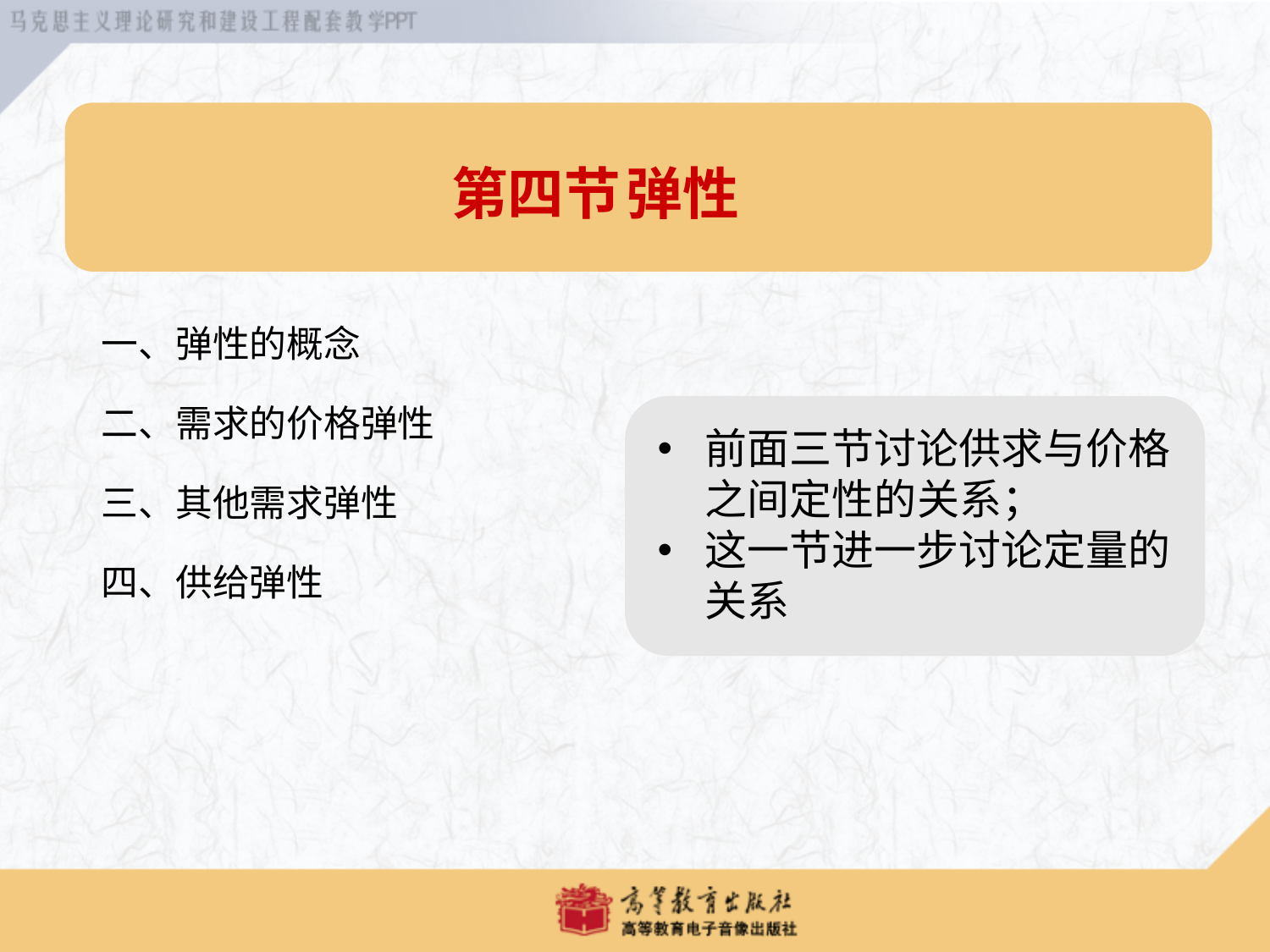

一、弹性的概念
二、需求的价格弹性
三、其他需求弹性
四、供给弹性
第四节	弹性

前面三节讨论供求与价格之间定性的关系；
这一节进一步讨论定量的关系